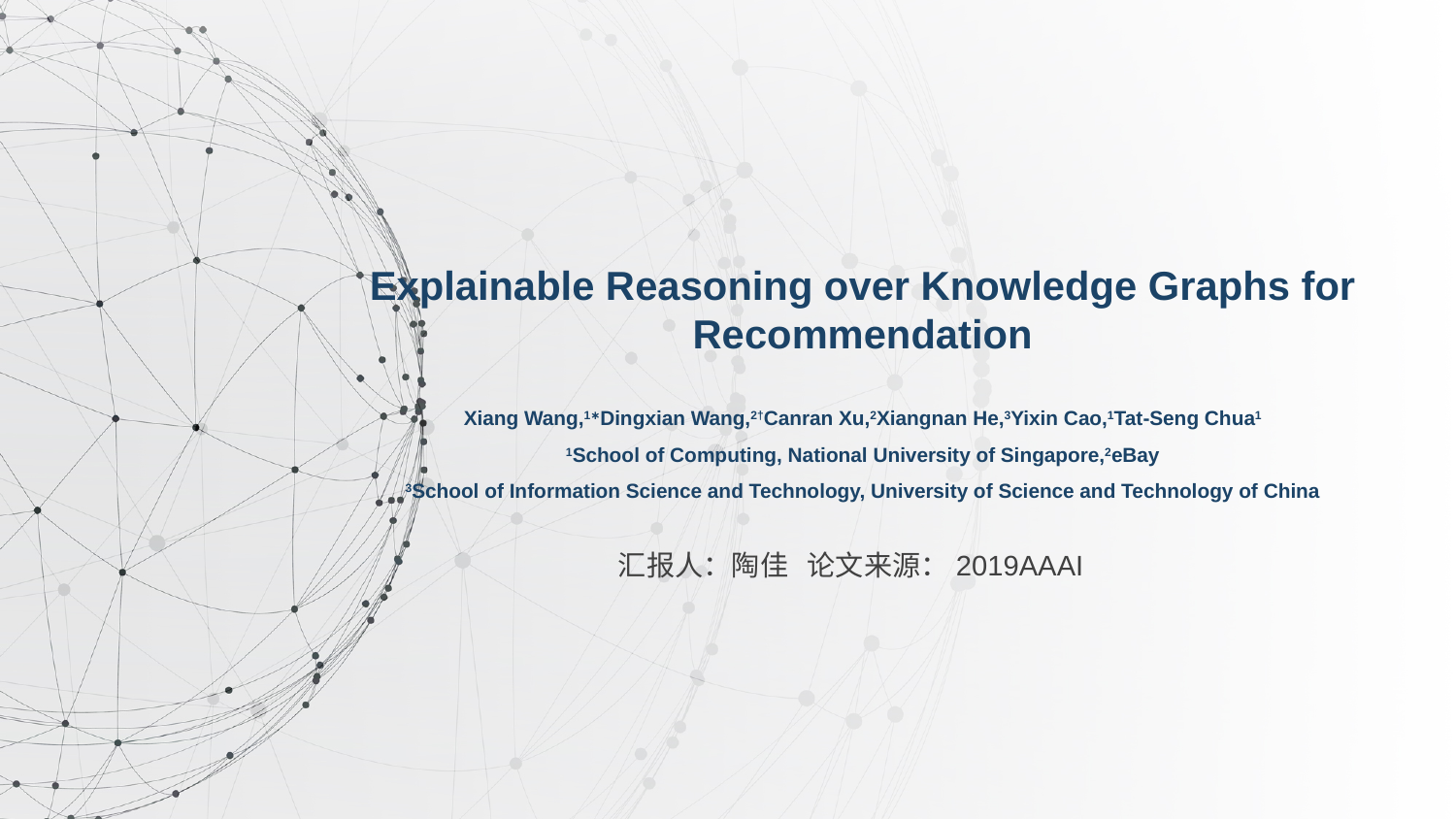

Explainable Reasoning over Knowledge Graphs for Recommendation

Xiang Wang,1∗Dingxian Wang,2†Canran Xu,2Xiangnan He,3Yixin Cao,1Tat-Seng Chua1
1School of Computing, National University of Singapore,2eBay
3School of Information Science and Technology, University of Science and Technology of China
汇报人：陶佳   论文来源：2019AAAI